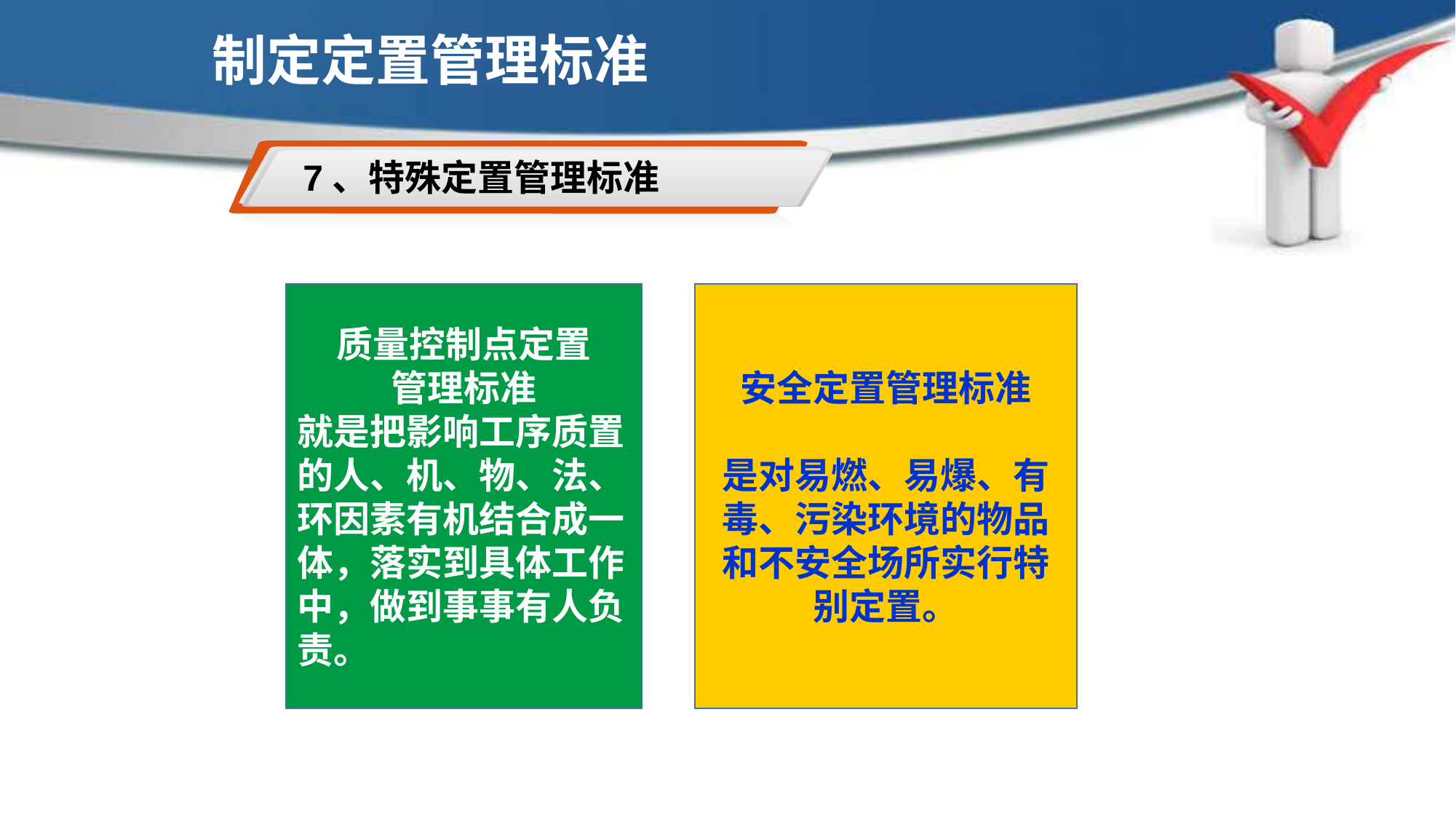

制定定置管理标准

7、特殊定置管理标准

质量控制点定置
管理标准
就是把影响工序质置的人、机、物、法、环因素有机结合成一体，落实到具体工作中，做到事事有人负责。
安全定置管理标准

是对易燃、易爆、有毒、污染环境的物品和不安全场所实行特别定置。
现场6S定置管理